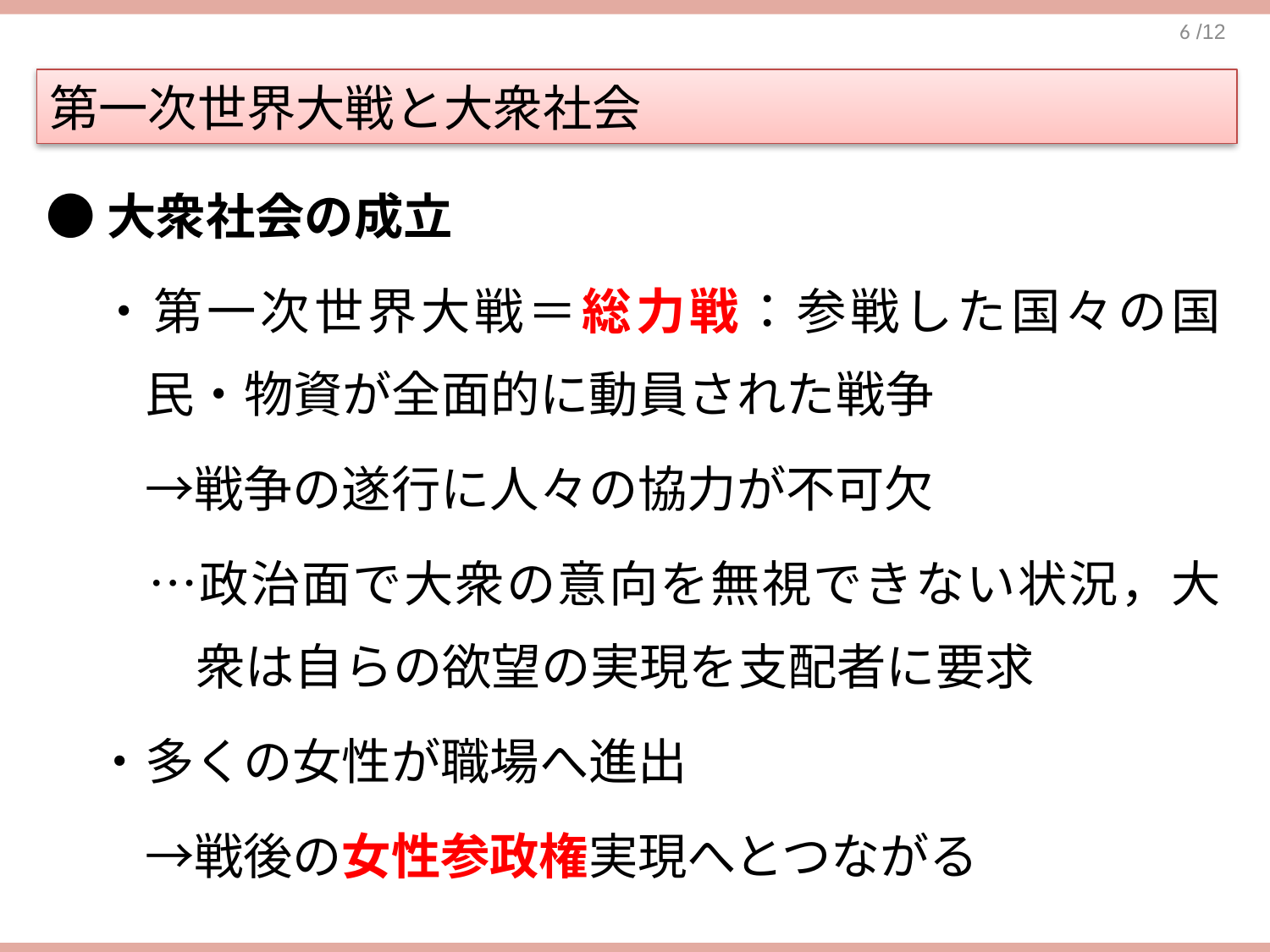

第一次世界大戦と大衆社会
●大衆社会の成立
　・第一次世界大戦＝総力戦：参戦した国々の国民・物資が全面的に動員された戦争
　　→戦争の遂行に人々の協力が不可欠
　　…政治面で大衆の意向を無視できない状況，大衆は自らの欲望の実現を支配者に要求
　・多くの女性が職場へ進出
　　→戦後の女性参政権実現へとつながる